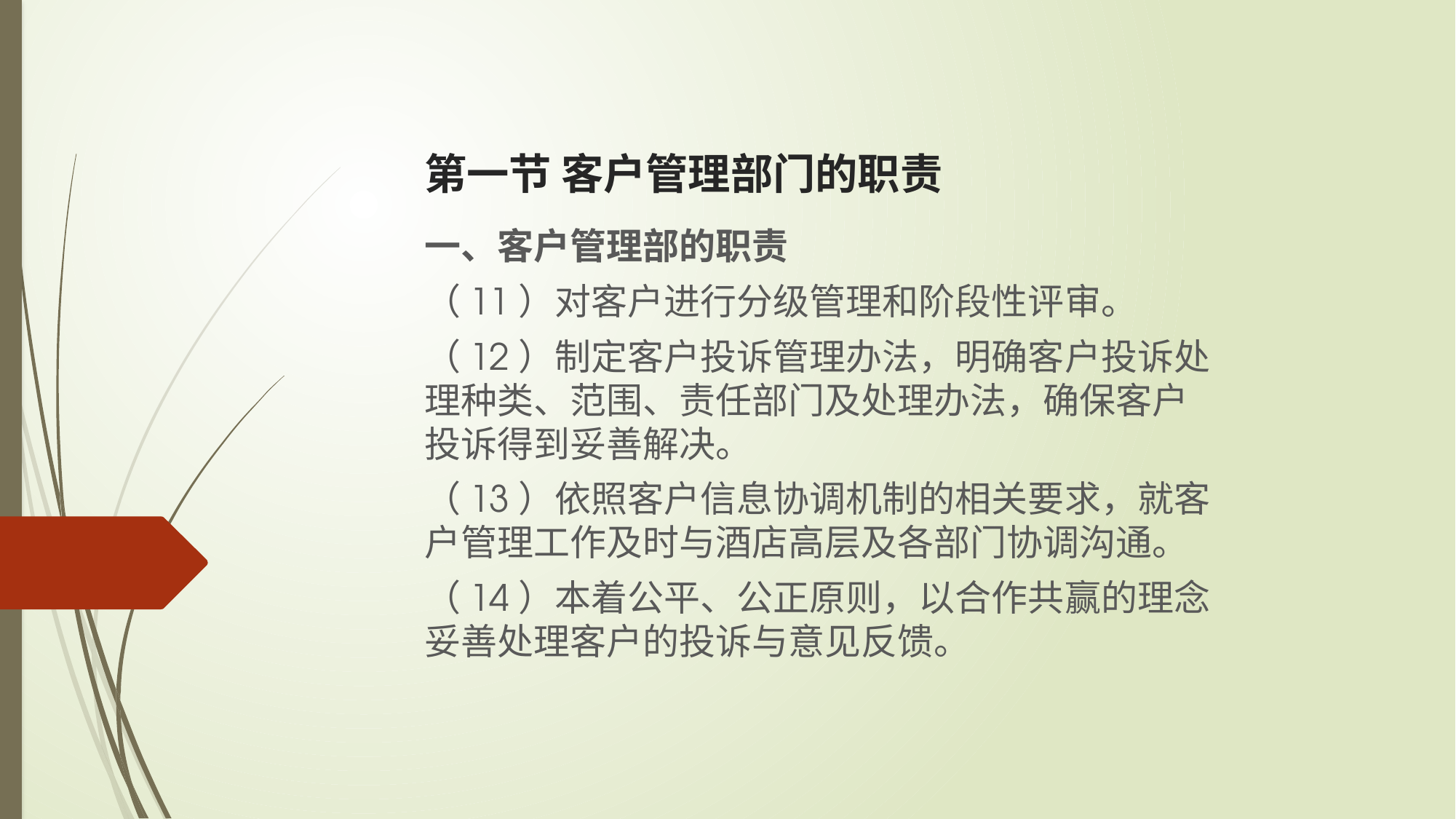

# 第一节 客户管理部门的职责
一、客户管理部的职责
（11）对客户进行分级管理和阶段性评审。
（12）制定客户投诉管理办法，明确客户投诉处理种类、范围、责任部门及处理办法，确保客户投诉得到妥善解决。
（13）依照客户信息协调机制的相关要求，就客户管理工作及时与酒店高层及各部门协调沟通。
（14）本着公平、公正原则，以合作共赢的理念妥善处理客户的投诉与意见反馈。